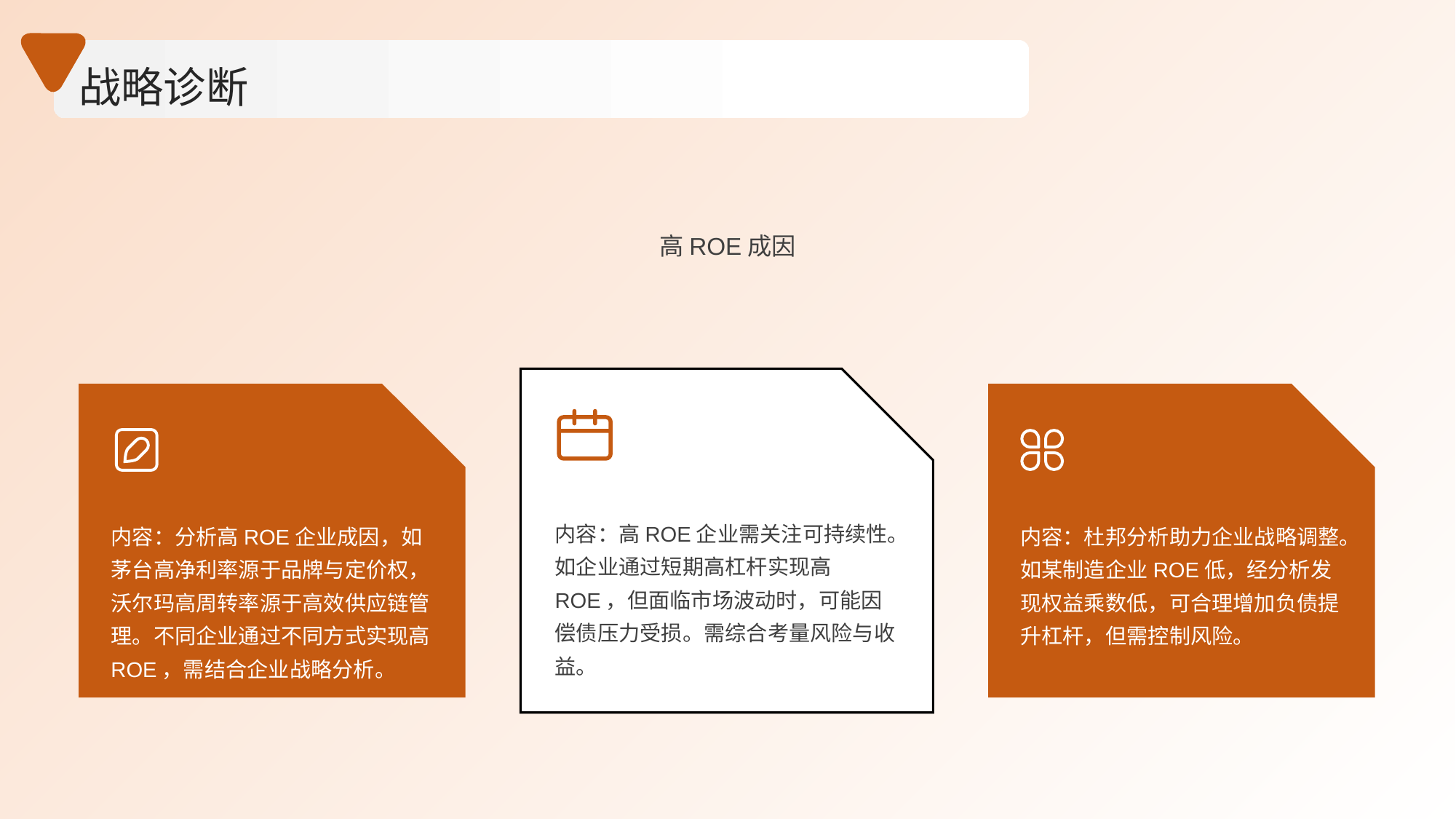

战略诊断
高ROE成因

内容：高ROE企业需关注可持续性。如企业通过短期高杠杆实现高ROE，但面临市场波动时，可能因偿债压力受损。需综合考量风险与收益。
内容：分析高ROE企业成因，如茅台高净利率源于品牌与定价权，沃尔玛高周转率源于高效供应链管理。不同企业通过不同方式实现高ROE，需结合企业战略分析。
内容：杜邦分析助力企业战略调整。如某制造企业ROE低，经分析发现权益乘数低，可合理增加负债提升杠杆，但需控制风险。